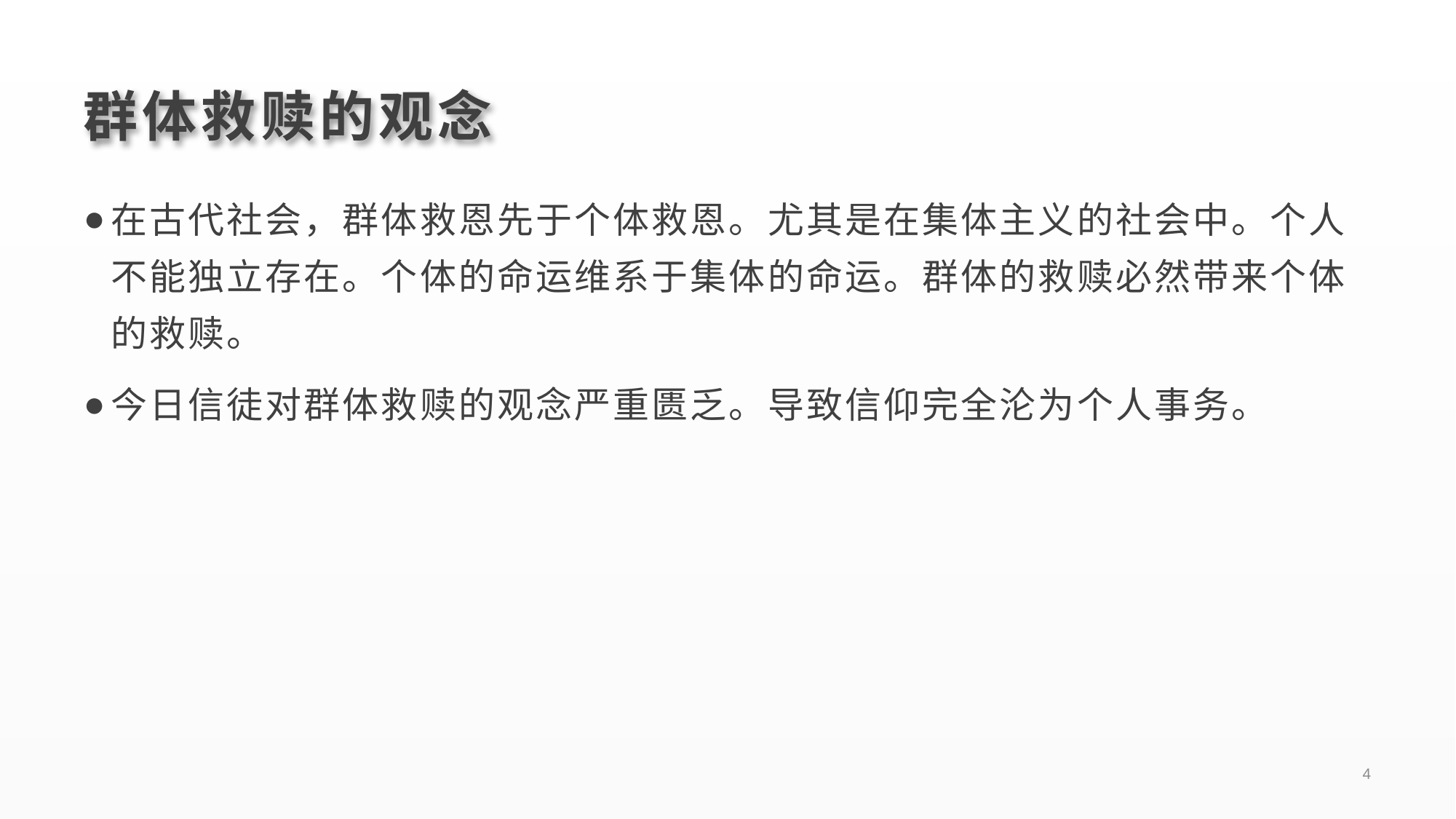

# 群体救赎的观念
在古代社会，群体救恩先于个体救恩。尤其是在集体主义的社会中。个人不能独立存在。个体的命运维系于集体的命运。群体的救赎必然带来个体的救赎。
今日信徒对群体救赎的观念严重匮乏。导致信仰完全沦为个人事务。
4